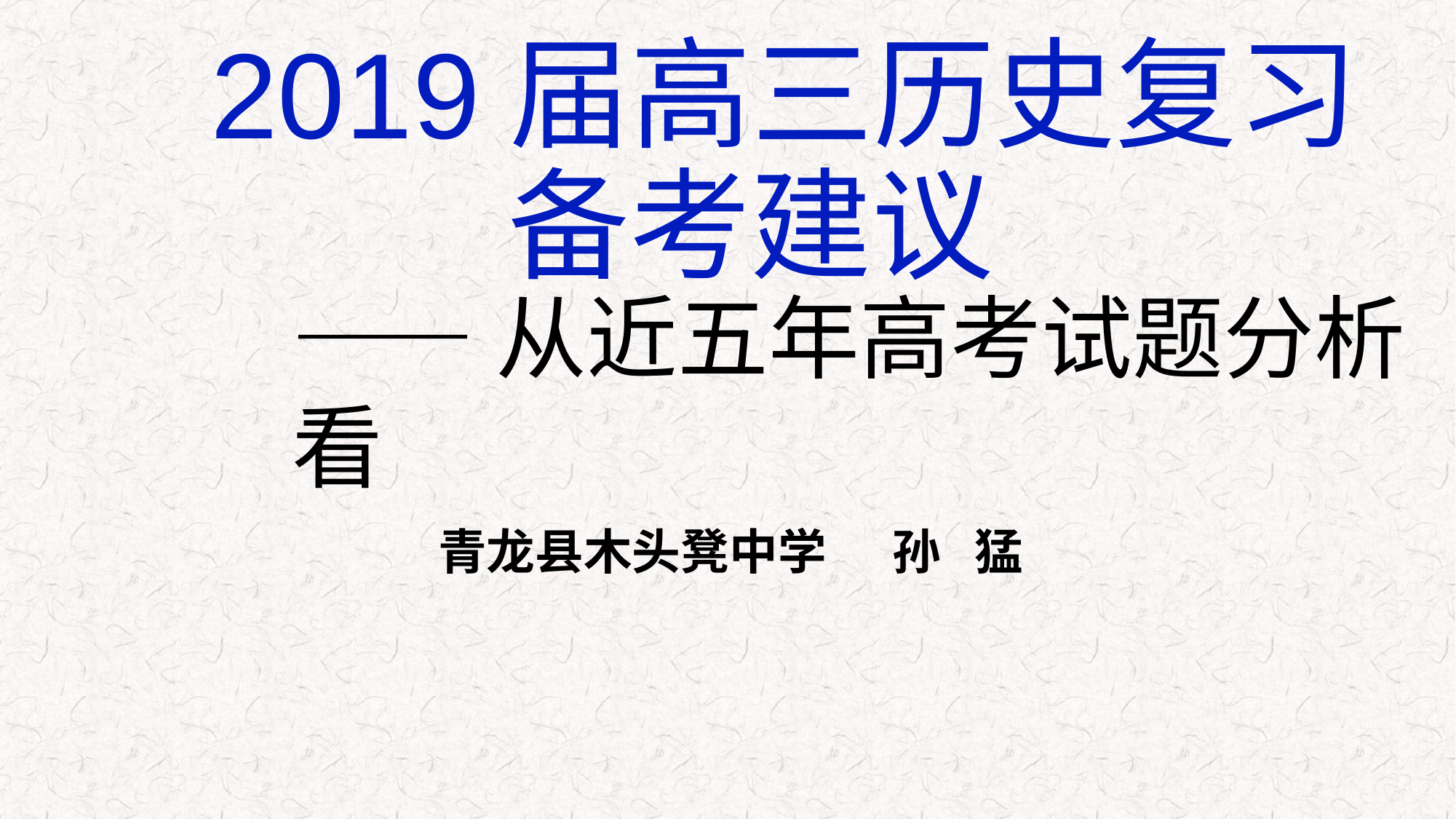

# 2019届高三历史复习 备考建议
——从近五年高考试题分析看
青龙县木头凳中学      孙   猛